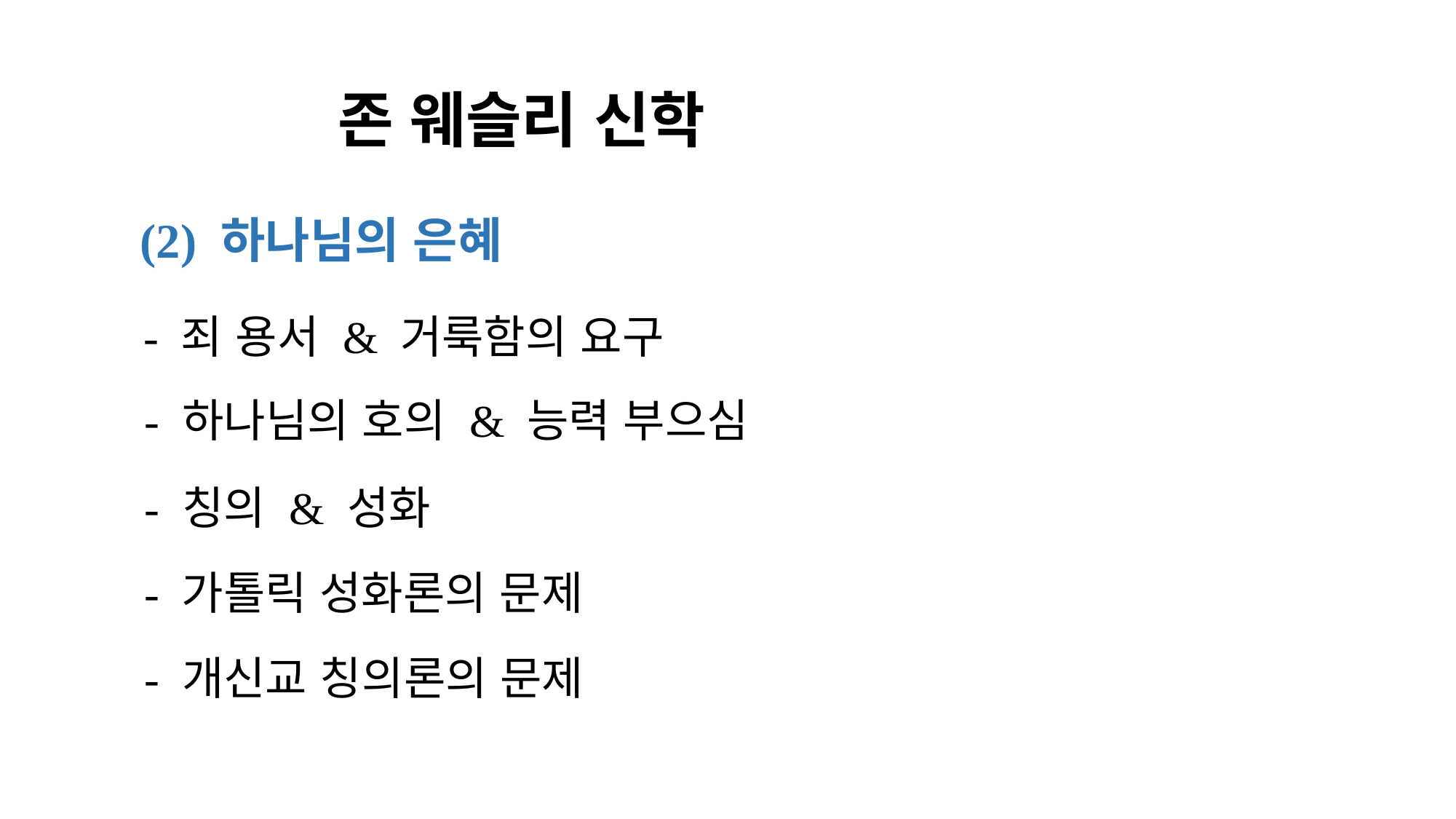

# 존 웨슬리 신학

     (2) 하나님의 은혜
- 죄 용서 & 거룩함의 요구

- 하나님의 호의 & 능력 부으심

- 칭의 & 성화

- 가톨릭 성화론의 문제

- 개신교 칭의론의 문제